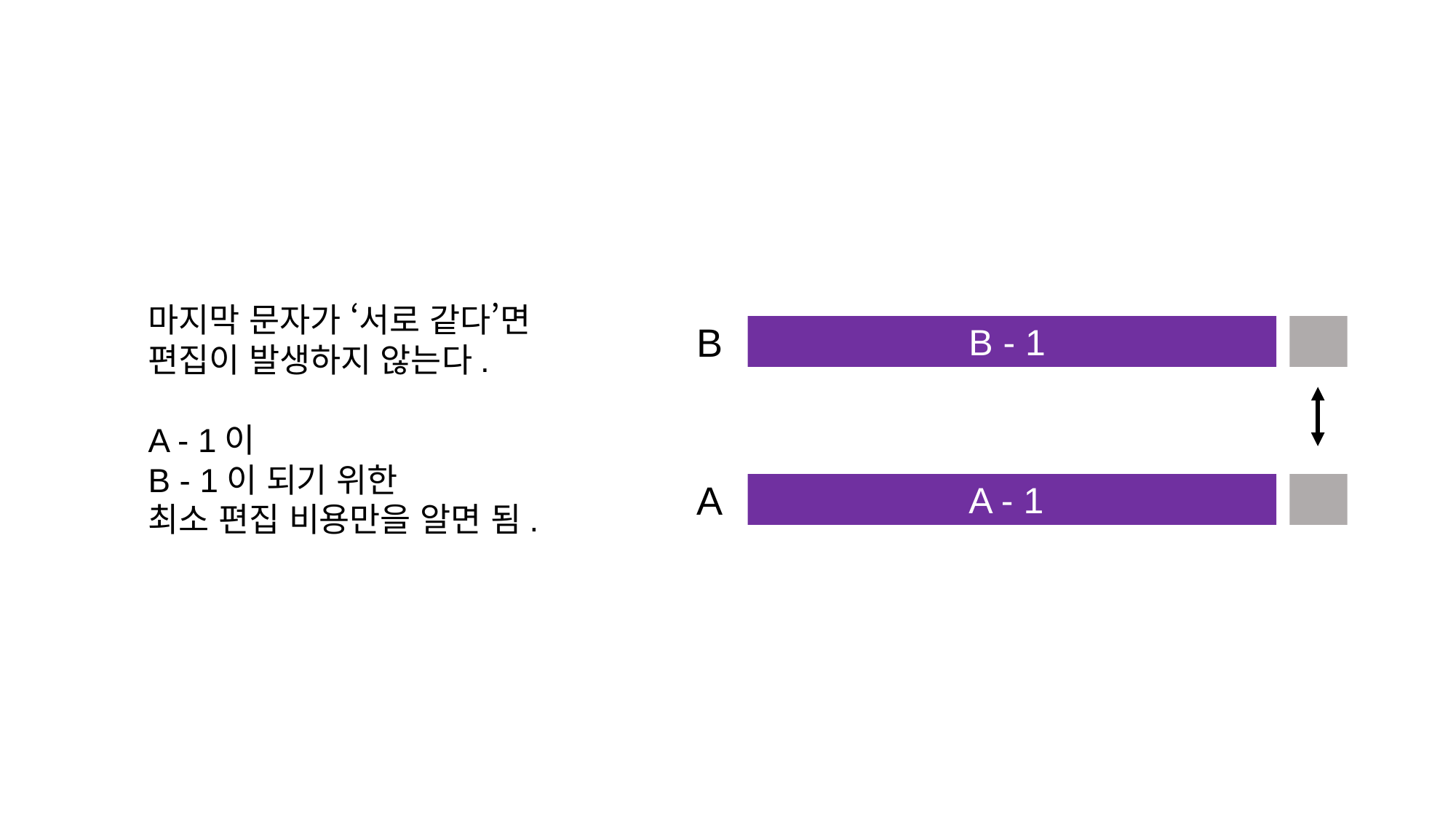

마지막 문자가 ‘서로 같다’면
편집이 발생하지 않는다.

A - 1이
B - 1이 되기 위한
최소 편집 비용만을 알면 됨.
B
B - 1

A
A - 1